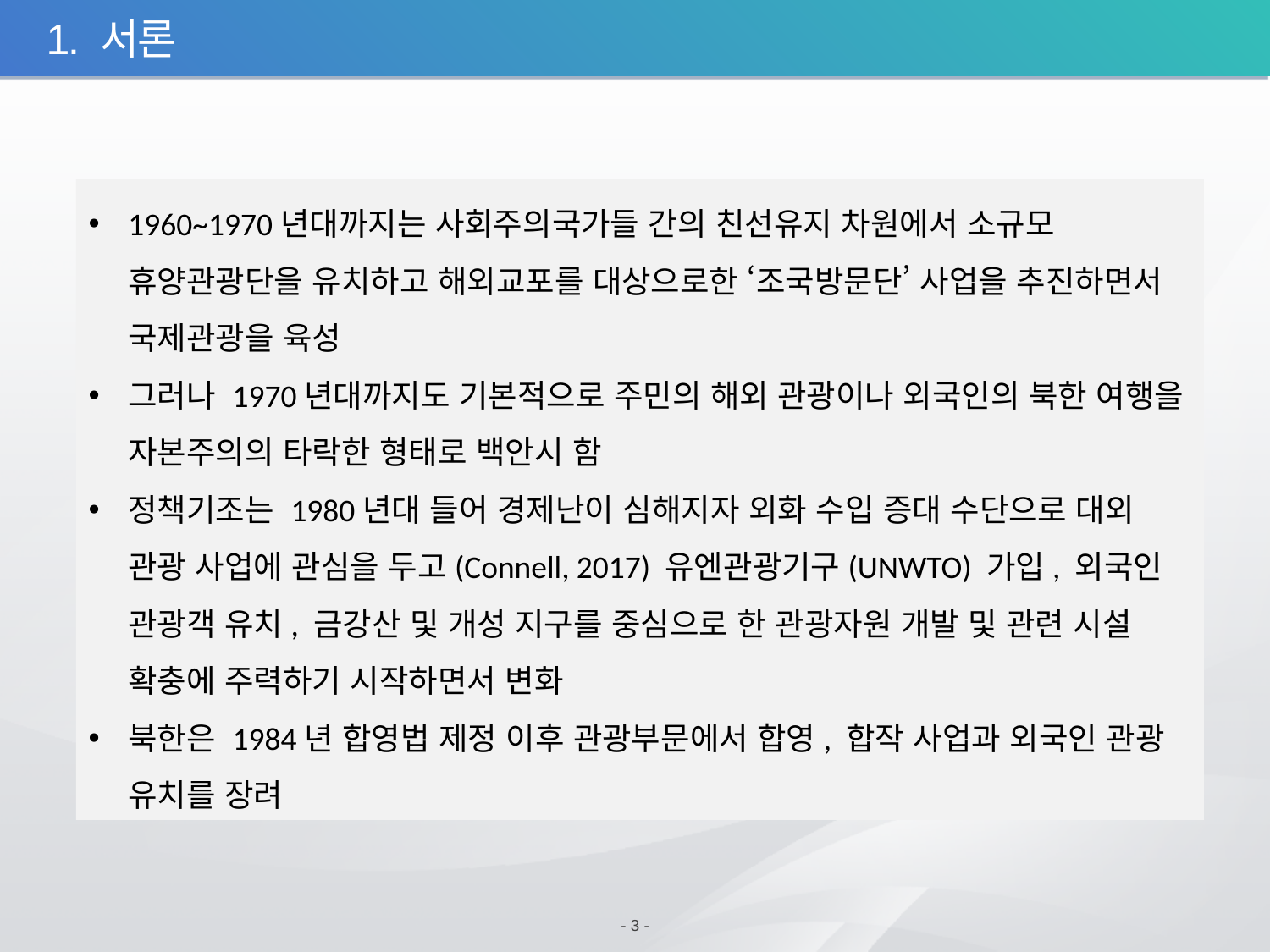

1. 서론
1960~1970년대까지는 사회주의국가들 간의 친선유지 차원에서 소규모 휴양관광단을 유치하고 해외교포를 대상으로한 ‘조국방문단’ 사업을 추진하면서 국제관광을 육성
그러나 1970년대까지도 기본적으로 주민의 해외 관광이나 외국인의 북한 여행을 자본주의의 타락한 형태로 백안시 함
정책기조는 1980년대 들어 경제난이 심해지자 외화 수입 증대 수단으로 대외 관광 사업에 관심을 두고(Connell, 2017) 유엔관광기구(UNWTO) 가입, 외국인 관광객 유치, 금강산 및 개성 지구를 중심으로 한 관광자원 개발 및 관련 시설 확충에 주력하기 시작하면서 변화
북한은 1984년 합영법 제정 이후 관광부문에서 합영, 합작 사업과 외국인 관광 유치를 장려